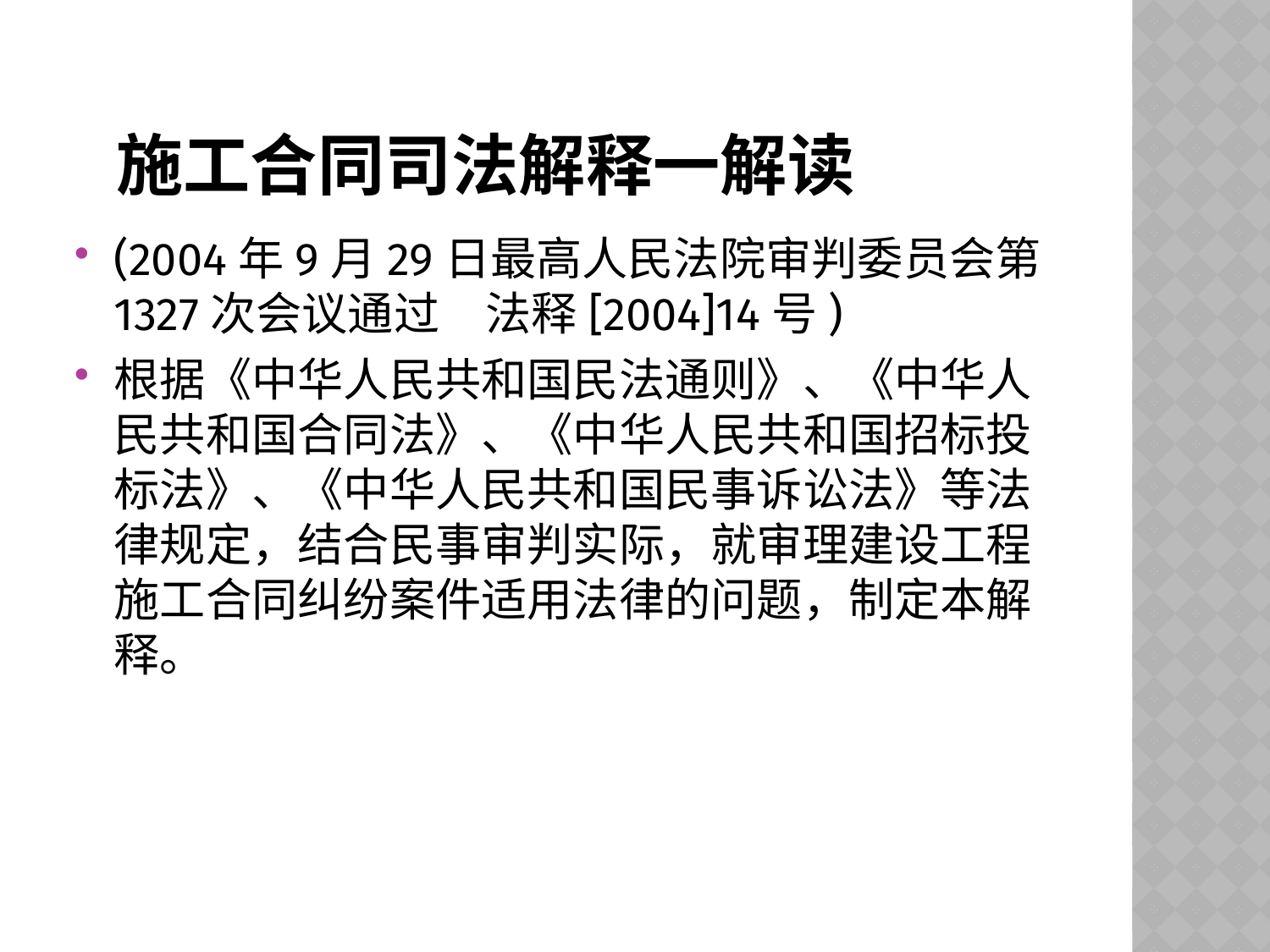

# 施工合同司法解释一解读
(2004年9月29日最高人民法院审判委员会第1327次会议通过　法释[2004]14号)
根据《中华人民共和国民法通则》、《中华人民共和国合同法》、《中华人民共和国招标投标法》、《中华人民共和国民事诉讼法》等法律规定，结合民事审判实际，就审理建设工程施工合同纠纷案件适用法律的问题，制定本解释。